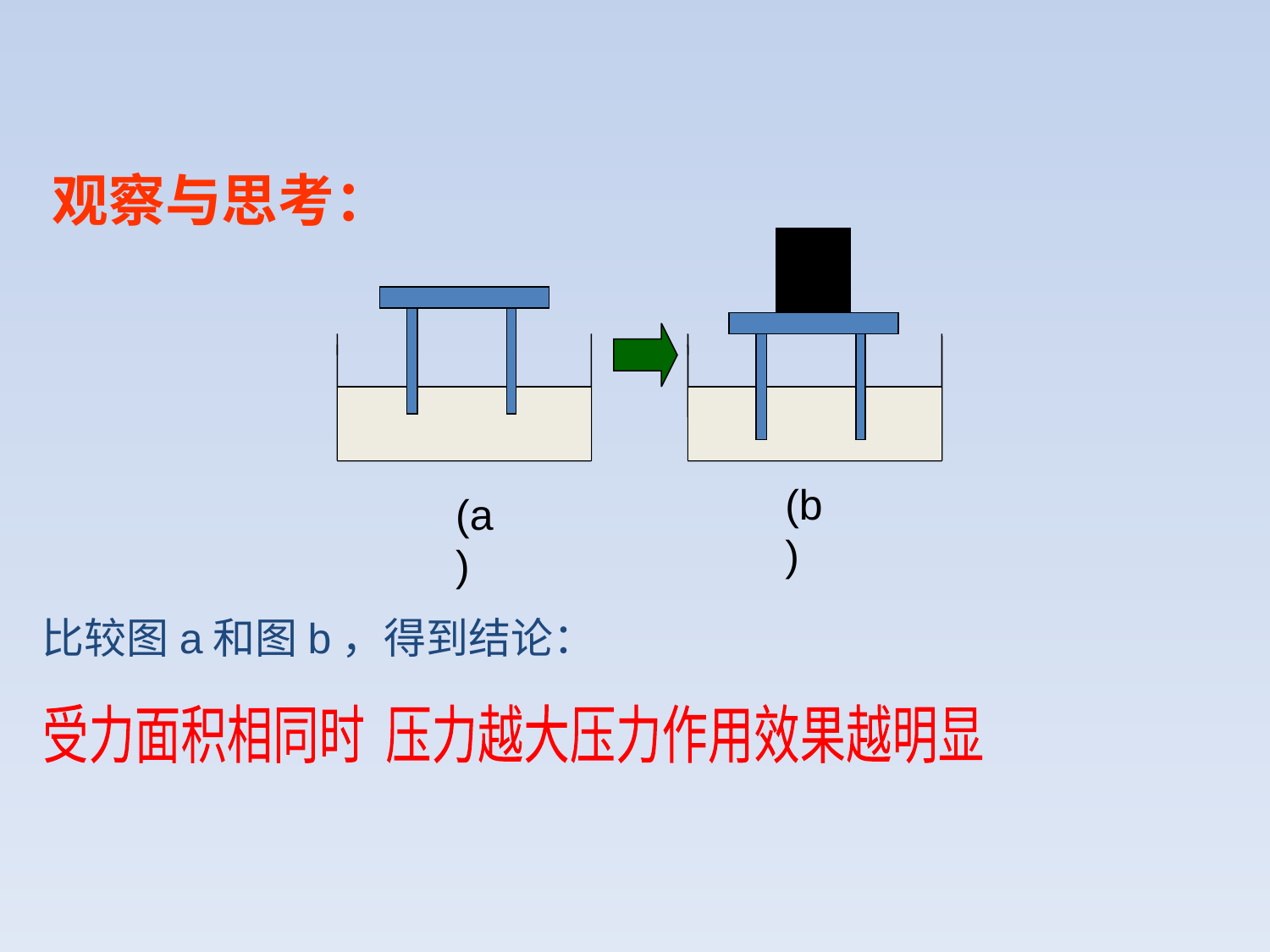

观察与思考：

(a)

(b)
比较图a和图b，得到结论：
受力面积相同时  压力越大压力作用效果越明显